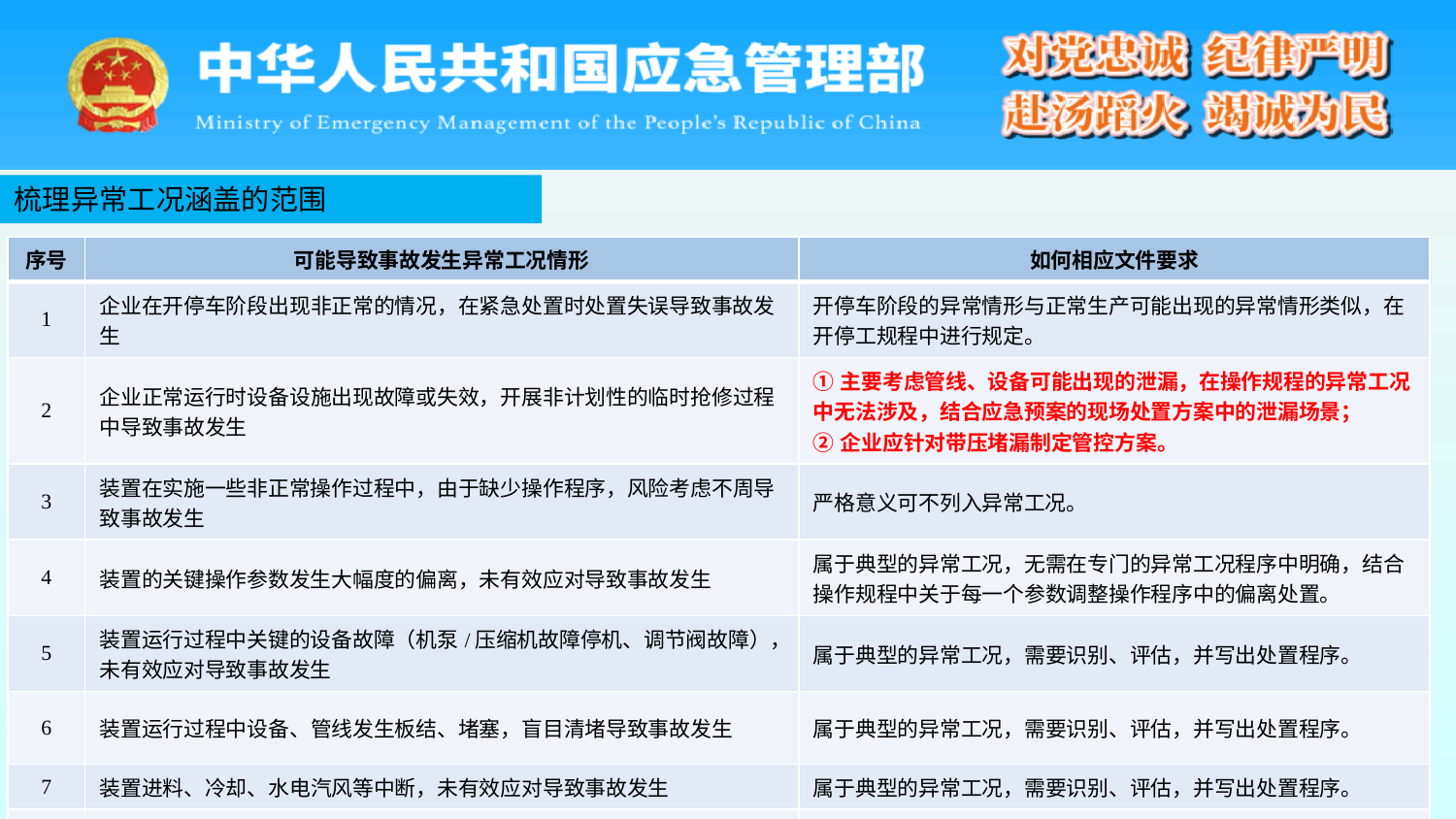

梳理异常工况涵盖的范围
| 序号 | 可能导致事故发生异常工况情形 | 如何相应文件要求 |
| --- | --- | --- |
| 1 | 企业在开停车阶段出现非正常的情况，在紧急处置时处置失误导致事故发生 | 开停车阶段的异常情形与正常生产可能出现的异常情形类似，在开停工规程中进行规定。 |
| 2 | 企业正常运行时设备设施出现故障或失效，开展非计划性的临时抢修过程中导致事故发生 | ①主要考虑管线、设备可能出现的泄漏，在操作规程的异常工况中无法涉及，结合应急预案的现场处置方案中的泄漏场景； ②企业应针对带压堵漏制定管控方案。 |
| 3 | 装置在实施一些非正常操作过程中，由于缺少操作程序，风险考虑不周导致事故发生 | 严格意义可不列入异常工况。 |
| 4 | 装置的关键操作参数发生大幅度的偏离，未有效应对导致事故发生 | 属于典型的异常工况，无需在专门的异常工况程序中明确，结合操作规程中关于每一个参数调整操作程序中的偏离处置。 |
| 5 | 装置运行过程中关键的设备故障（机泵/压缩机故障停机、调节阀故障），未有效应对导致事故发生 | 属于典型的异常工况，需要识别、评估，并写出处置程序。 |
| 6 | 装置运行过程中设备、管线发生板结、堵塞，盲目清堵导致事故发生 | 属于典型的异常工况，需要识别、评估，并写出处置程序。 |
| 7 | 装置进料、冷却、水电汽风等中断，未有效应对导致事故发生 | 属于典型的异常工况，需要识别、评估，并写出处置程序。 |
| 8 | 装置联锁启动、安全阀起跳等，未有效应对导致事故发生 | 属于典型的异常工况，需要识别、评估，并写出处置程序。 |
59